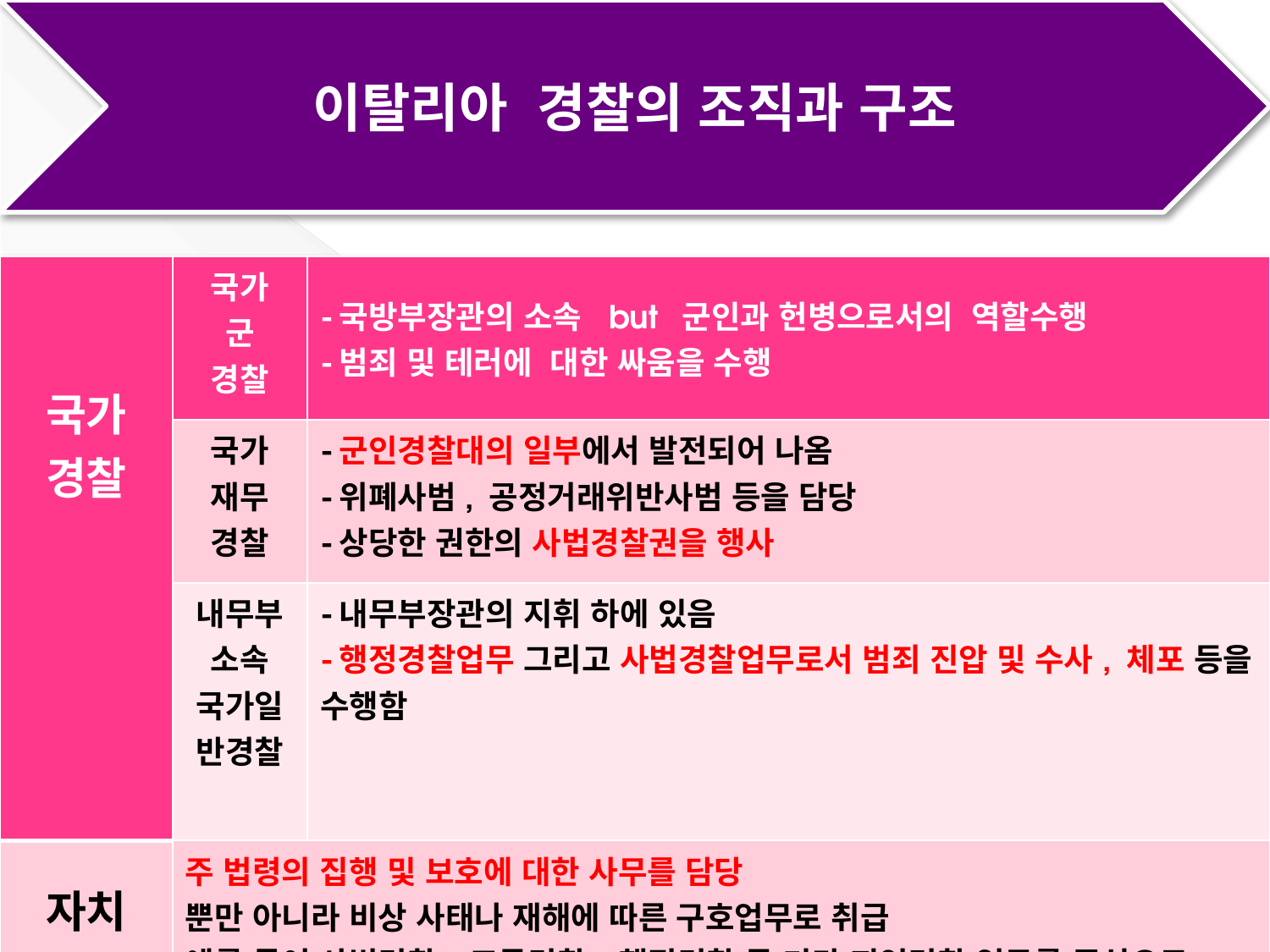

이탈리아  경찰의 조직과 구조
#
| 국가 경찰 | 국가 군 경찰 | -국방부장관의 소속 but 군인과 헌병으로서의 역할수행 -범죄 및 테러에 대한 싸움을 수행 |
| --- | --- | --- |
|  | 국가 재무 경찰 | -군인경찰대의 일부에서 발전되어 나옴 -위폐사범, 공정거래위반사범 등을 담당 -상당한 권한의 사법경찰권을 행사 |
|  | 내무부소속 국가일반경찰 | -내무부장관의 지휘 하에 있음 -행정경찰업무 그리고 사법경찰업무로서 범죄 진압 및 수사, 체포 등을 수행함 |
| 자치 경찰 | 주 법령의 집행 및 보호에 대한 사무를 담당 뿐만 아니라 비상 사태나 재해에 따른 구호업무로 취급 예를 들어 사법경찰, 교통경찰, 행정경찰 등 기타 지역경찰 업무를 중심으로 처리하고 있음 |  |